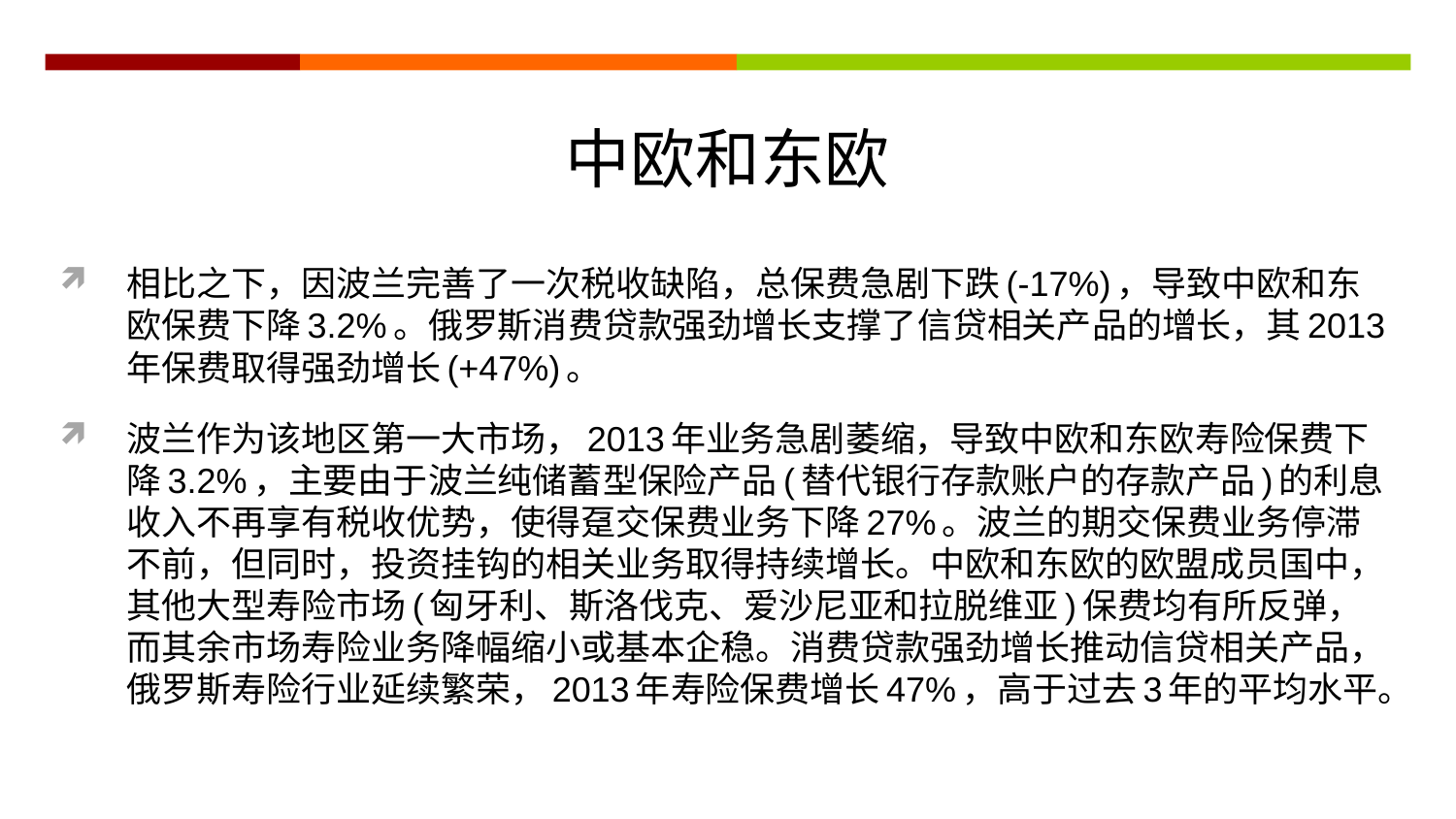

中欧和东欧
相比之下，因波兰完善了一次税收缺陷，总保费急剧下跌(-17%)，导致中欧和东欧保费下降3.2%。俄罗斯消费贷款强劲增长支撑了信贷相关产品的增长，其2013年保费取得强劲增长(+47%)。
波兰作为该地区第一大市场，2013年业务急剧萎缩，导致中欧和东欧寿险保费下降3.2%，主要由于波兰纯储蓄型保险产品(替代银行存款账户的存款产品)的利息收入不再享有税收优势，使得趸交保费业务下降27%。波兰的期交保费业务停滞不前，但同时，投资挂钩的相关业务取得持续增长。中欧和东欧的欧盟成员国中，其他大型寿险市场(匈牙利、斯洛伐克、爱沙尼亚和拉脱维亚)保费均有所反弹，而其余市场寿险业务降幅缩小或基本企稳。消费贷款强劲增长推动信贷相关产品，俄罗斯寿险行业延续繁荣，2013年寿险保费增长47%，高于过去3年的平均水平。